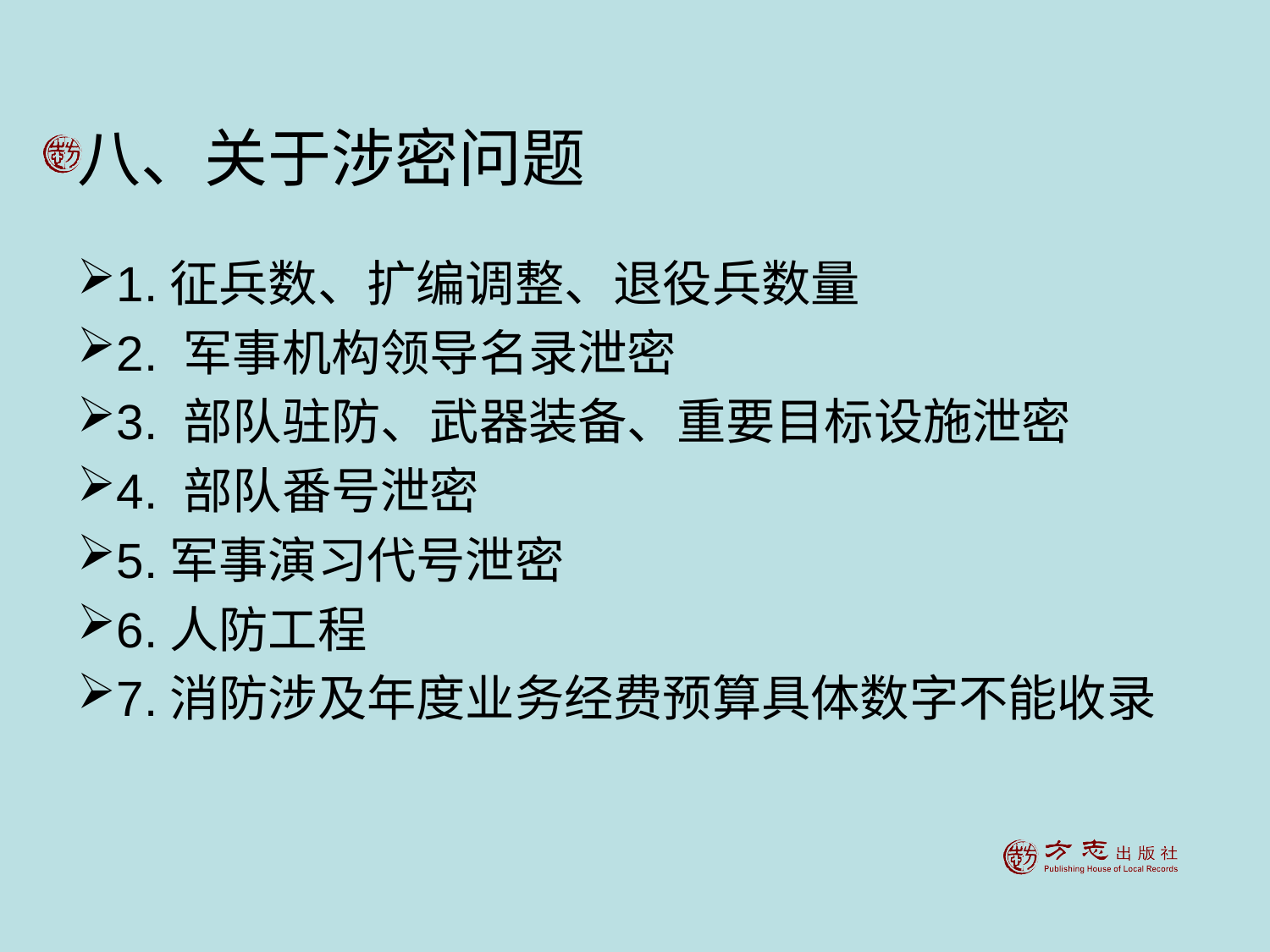

# 八、关于涉密问题
1.征兵数、扩编调整、退役兵数量
2. 军事机构领导名录泄密
3. 部队驻防、武器装备、重要目标设施泄密
4. 部队番号泄密
5.军事演习代号泄密
6.人防工程
7.消防涉及年度业务经费预算具体数字不能收录